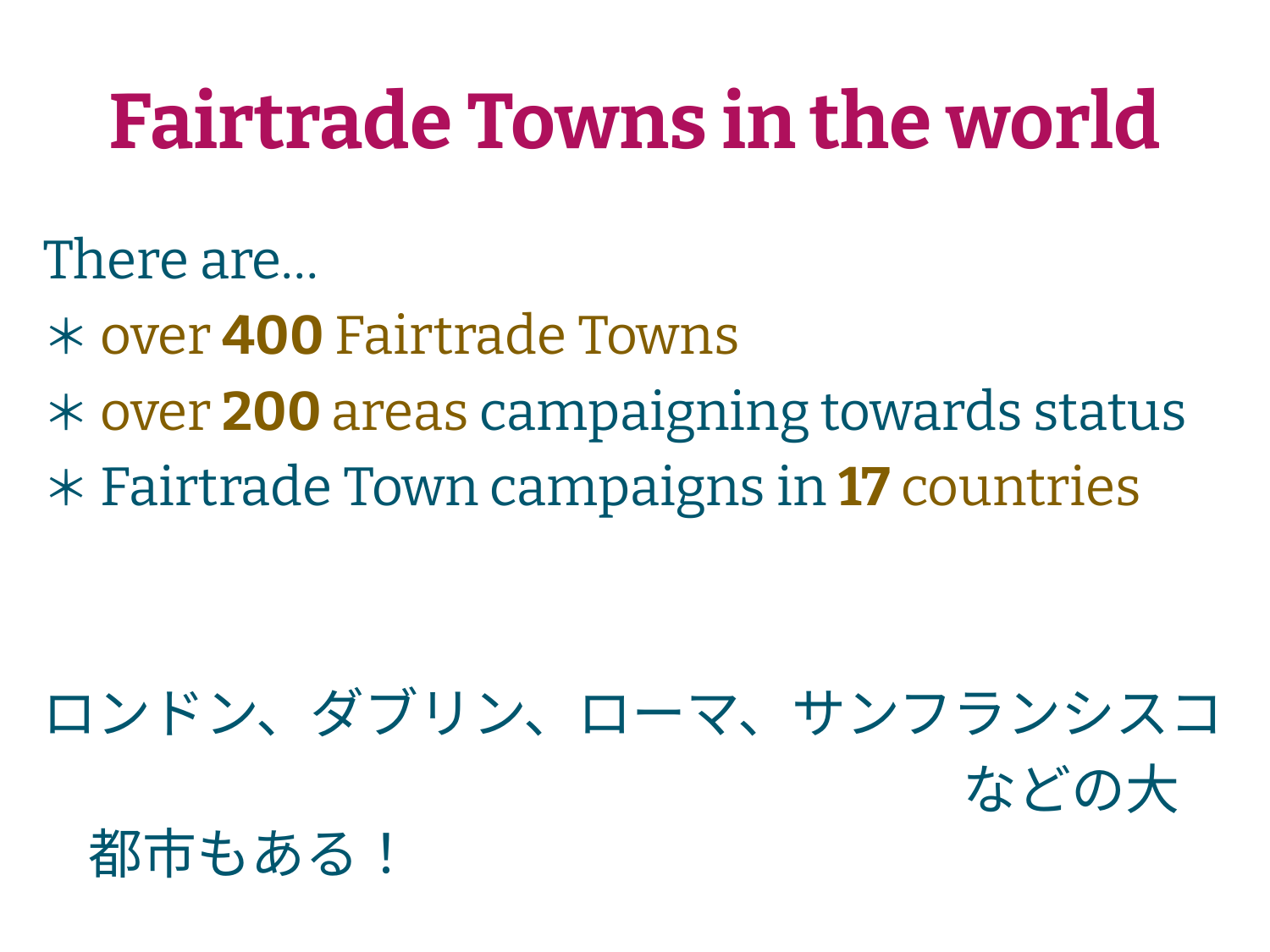

# Fairtrade Towns in the world
There are…
＊over 400 Fairtrade Towns
＊over 200 areas campaigning towards status
＊Fairtrade Town campaigns in 17 countries

ロンドン、ダブリン、ローマ、サンフランシスコ
　　　　　　　　　　　　　　　　　などの大都市もある！